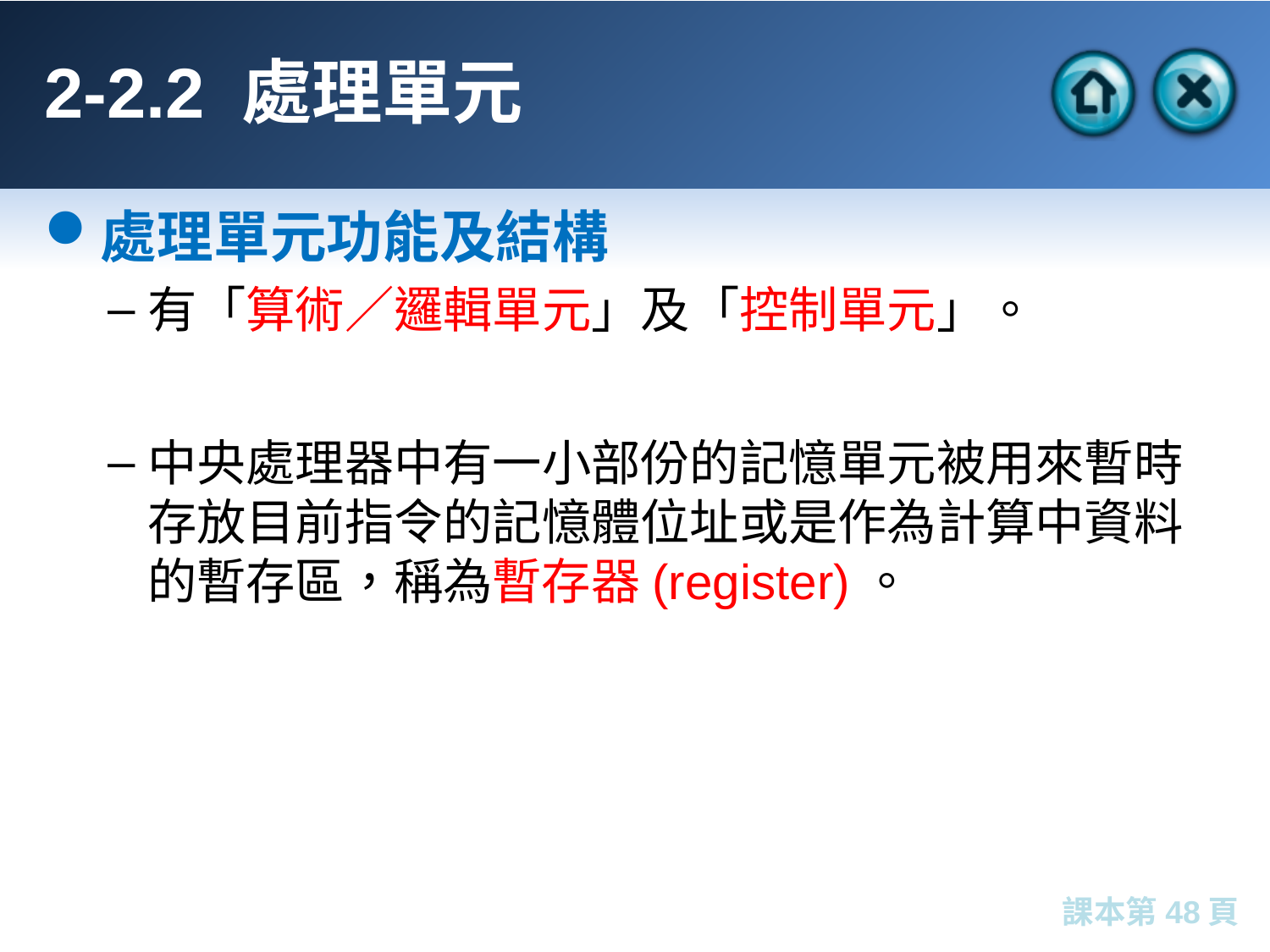

# 2-2.2 處理單元
處理單元功能及結構
有「算術／邏輯單元」及「控制單元」。

中央處理器中有一小部份的記憶單元被用來暫時存放目前指令的記憶體位址或是作為計算中資料的暫存區，稱為暫存器(register)。
課本第48頁